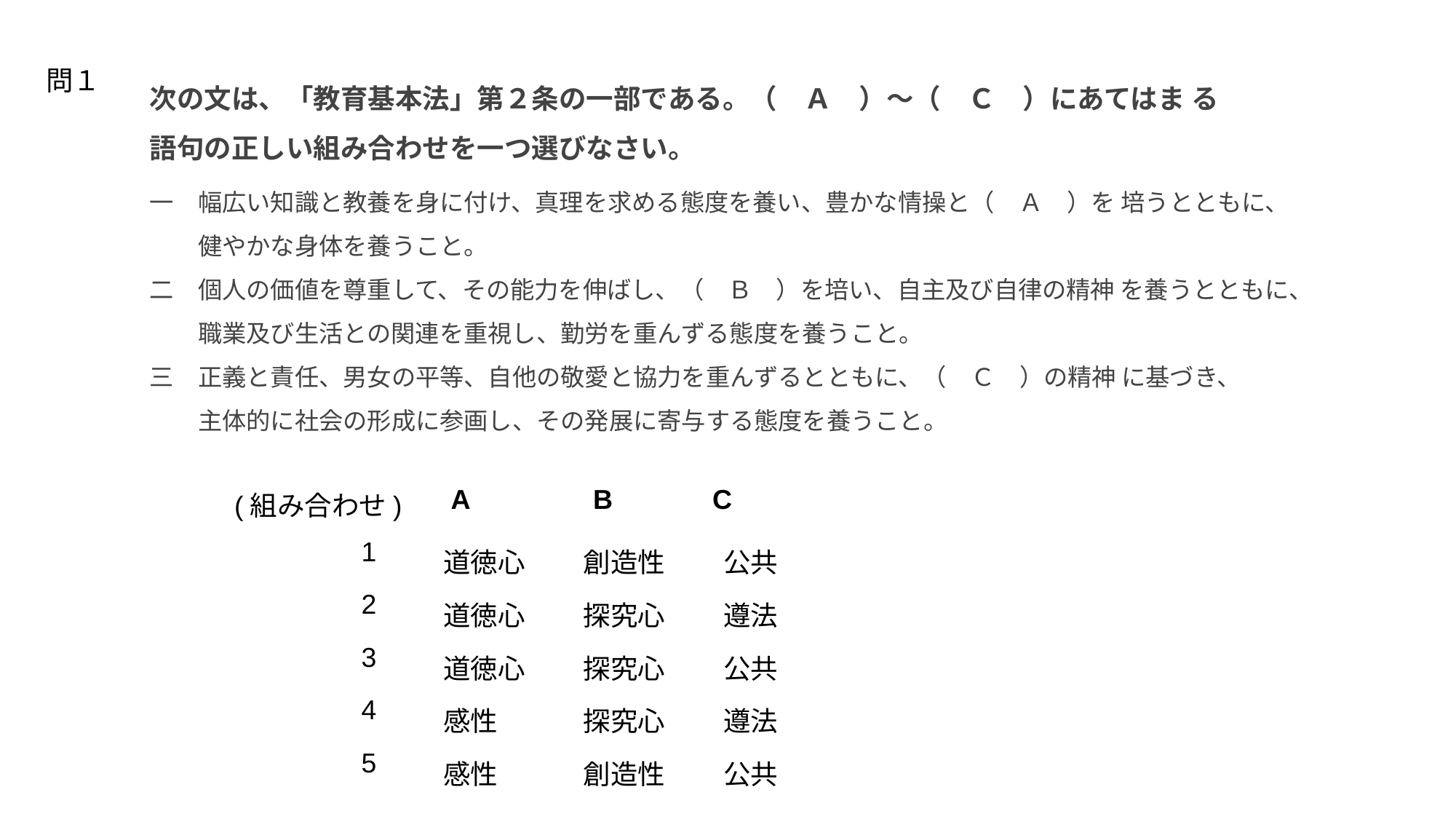

問１
次の文は、「教育基本法」第２条の一部である。（　Ａ　）～（　Ｃ　）にあてはま る語句の正しい組み合わせを一つ選びなさい。
一　幅広い知識と教養を身に付け、真理を求める態度を養い、豊かな情操と（　Ａ　）を 培うとともに、
　　健やかな身体を養うこと。
二　個人の価値を尊重して、その能力を伸ばし、（　Ｂ　）を培い、自主及び自律の精神 を養うとともに、
　　職業及び生活との関連を重視し、勤労を重んずる態度を養うこと。
三　正義と責任、男女の平等、自他の敬愛と協力を重んずるとともに、（　Ｃ　）の精神 に基づき、
　　主体的に社会の形成に参画し、その発展に寄与する態度を養うこと。
| A | B | C |
| --- | --- | --- |
(組み合わせ)
| 1 | 道徳心 | 創造性 | 公共 |
| --- | --- | --- | --- |
| 2 | 道徳心 | 探究心 | 遵法 |
| 3 | 道徳心 | 探究心 | 公共 |
| 4 | 感性 | 探究心 | 遵法 |
| 5 | 感性 | 創造性 | 公共 |